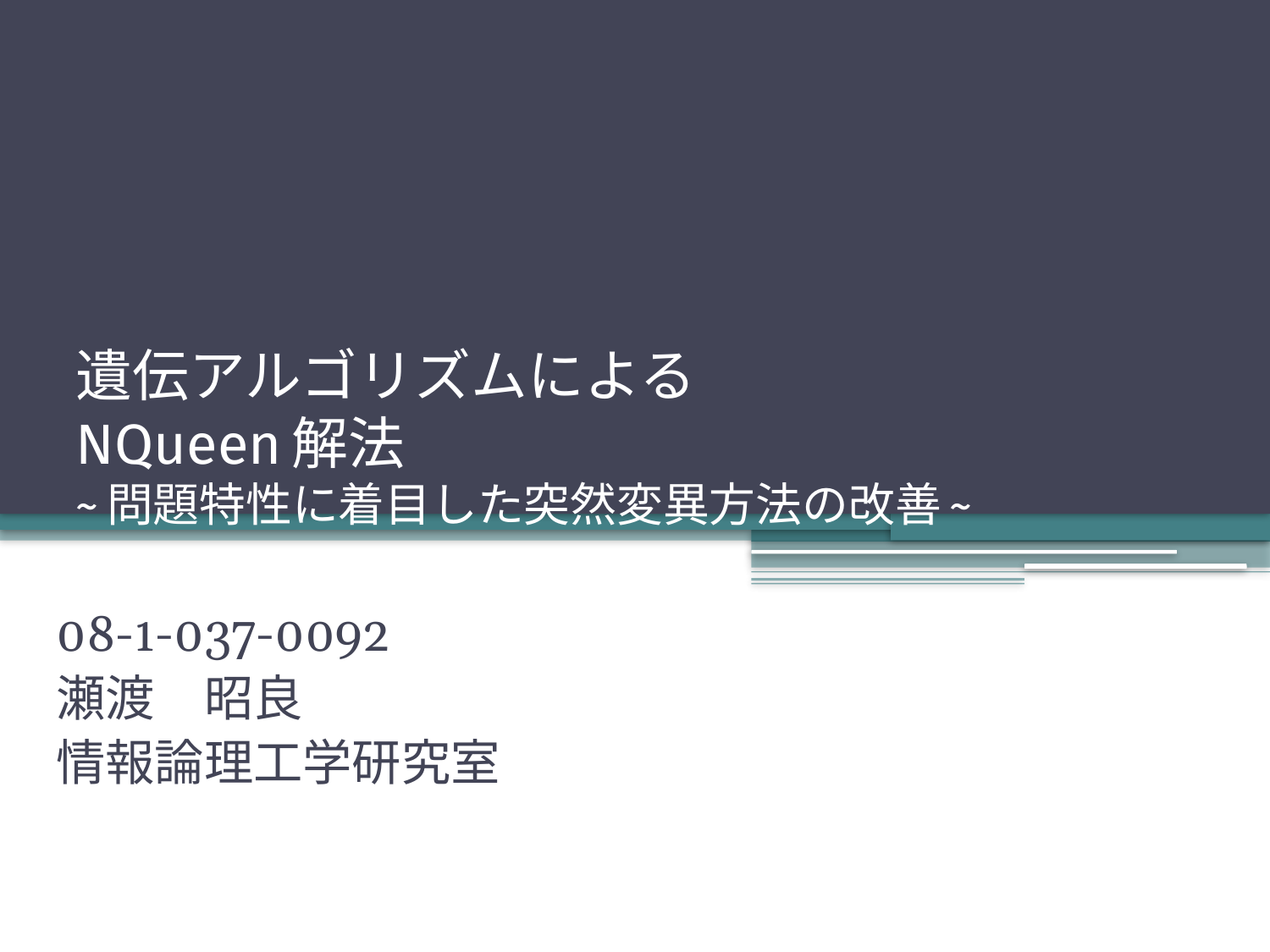

# 遺伝アルゴリズムによる NQueen解法 ~問題特性に着目した突然変異方法の改善~
08-1-037-0092
瀬渡　昭良
情報論理工学研究室